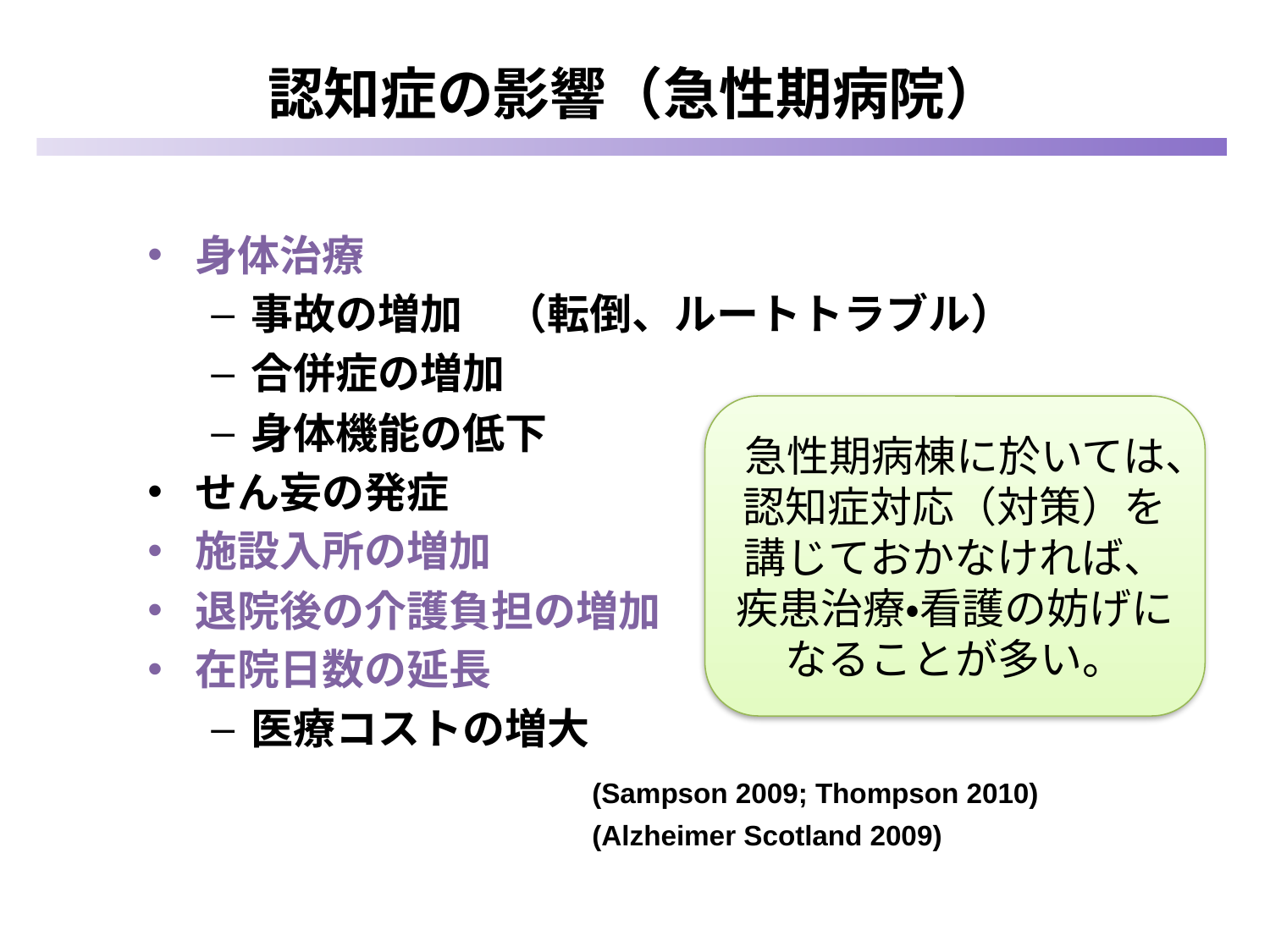

# 認知症の影響（急性期病院）

身体治療
事故の増加　（転倒、ルートトラブル）
合併症の増加
身体機能の低下
せん妄の発症
施設入所の増加
退院後の介護負担の増加
在院日数の延長
医療コストの増大
			(Sampson 2009; Thompson 2010)
			(Alzheimer Scotland 2009)

急性期病棟に於いては、
認知症対応（対策）を講じておかなければ、疾患治療・看護の妨げになることが多い。